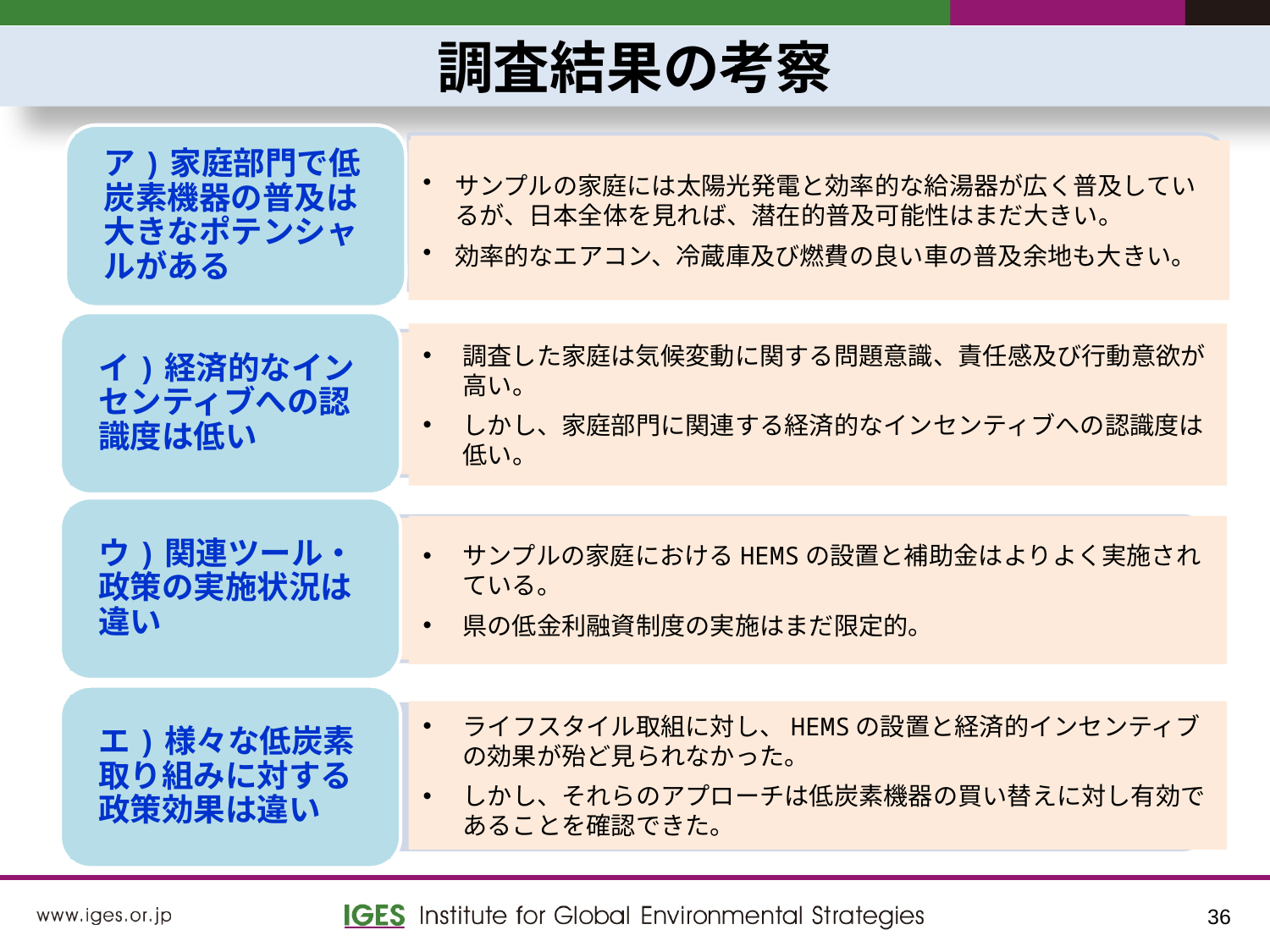

調査結果の考察

ア)家庭部門で低炭素機器の普及は大きなポテンシャルがある

サンプルの家庭には太陽光発電と効率的な給湯器が広く普及しているが、日本全体を見れば、潜在的普及可能性はまだ大きい。
効率的なエアコン、冷蔵庫及び燃費の良い車の普及余地も大きい。

イ)経済的なインセンティブへの認識度は低い

調査した家庭は気候変動に関する問題意識、責任感及び行動意欲が高い。
しかし、家庭部門に関連する経済的なインセンティブへの認識度は低い。

ウ)関連ツール・政策の実施状況は違い

サンプルの家庭におけるHEMSの設置と補助金はよりよく実施されている。
県の低金利融資制度の実施はまだ限定的。

エ)様々な低炭素取り組みに対する政策効果は違い

ライフスタイル取組に対し、HEMSの設置と経済的インセンティブの効果が殆ど見られなかった。
しかし、それらのアプローチは低炭素機器の買い替えに対し有効であることを確認できた。